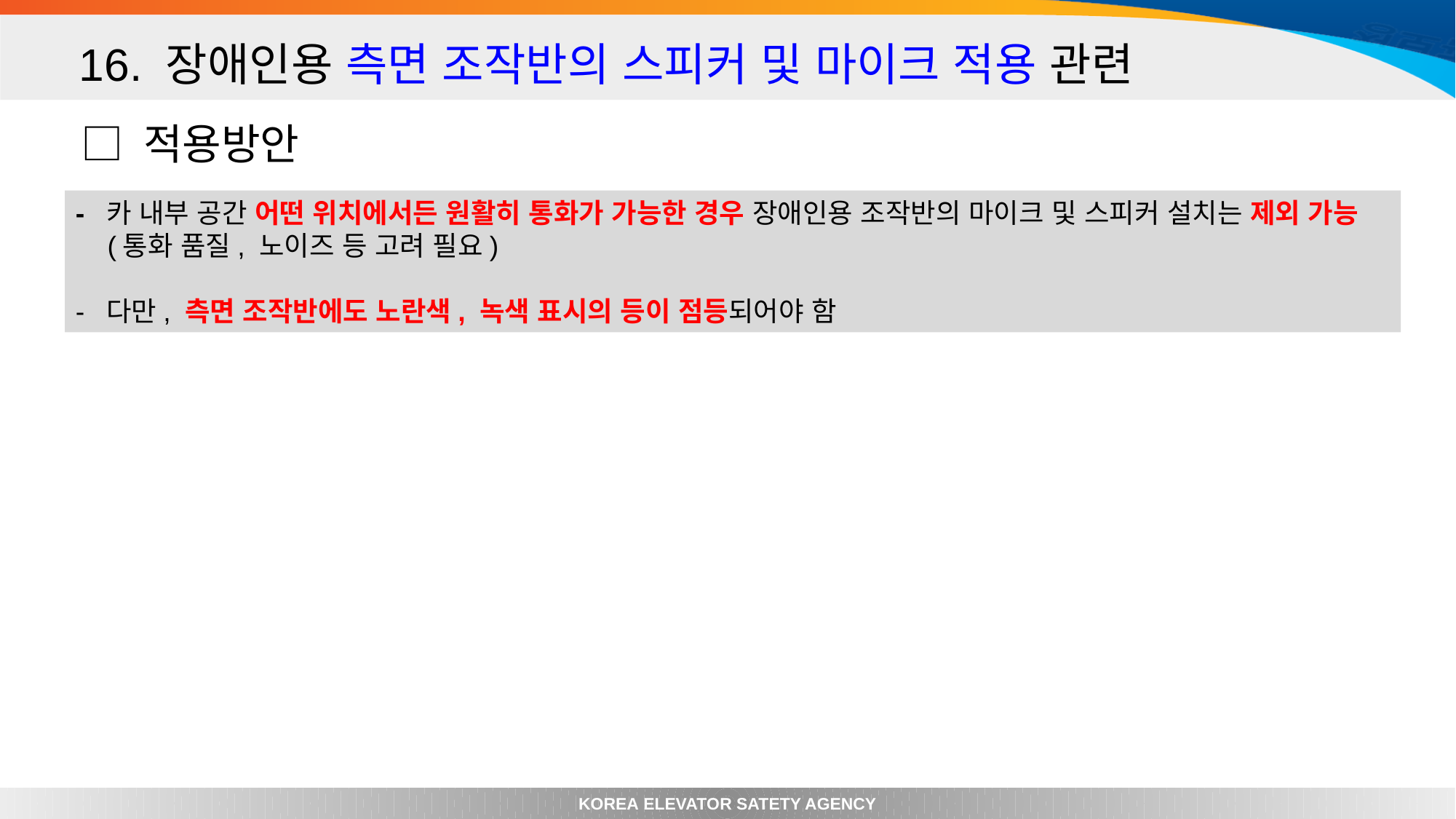

16. 장애인용 측면 조작반의 스피커 및 마이크 적용 관련
□ 적용방안
-  카 내부 공간 어떤 위치에서든 원활히 통화가 가능한 경우 장애인용 조작반의 마이크 및 스피커 설치는 제외 가능 (통화 품질, 노이즈 등 고려 필요)

-  다만, 측면 조작반에도 노란색, 녹색 표시의 등이 점등되어야 함